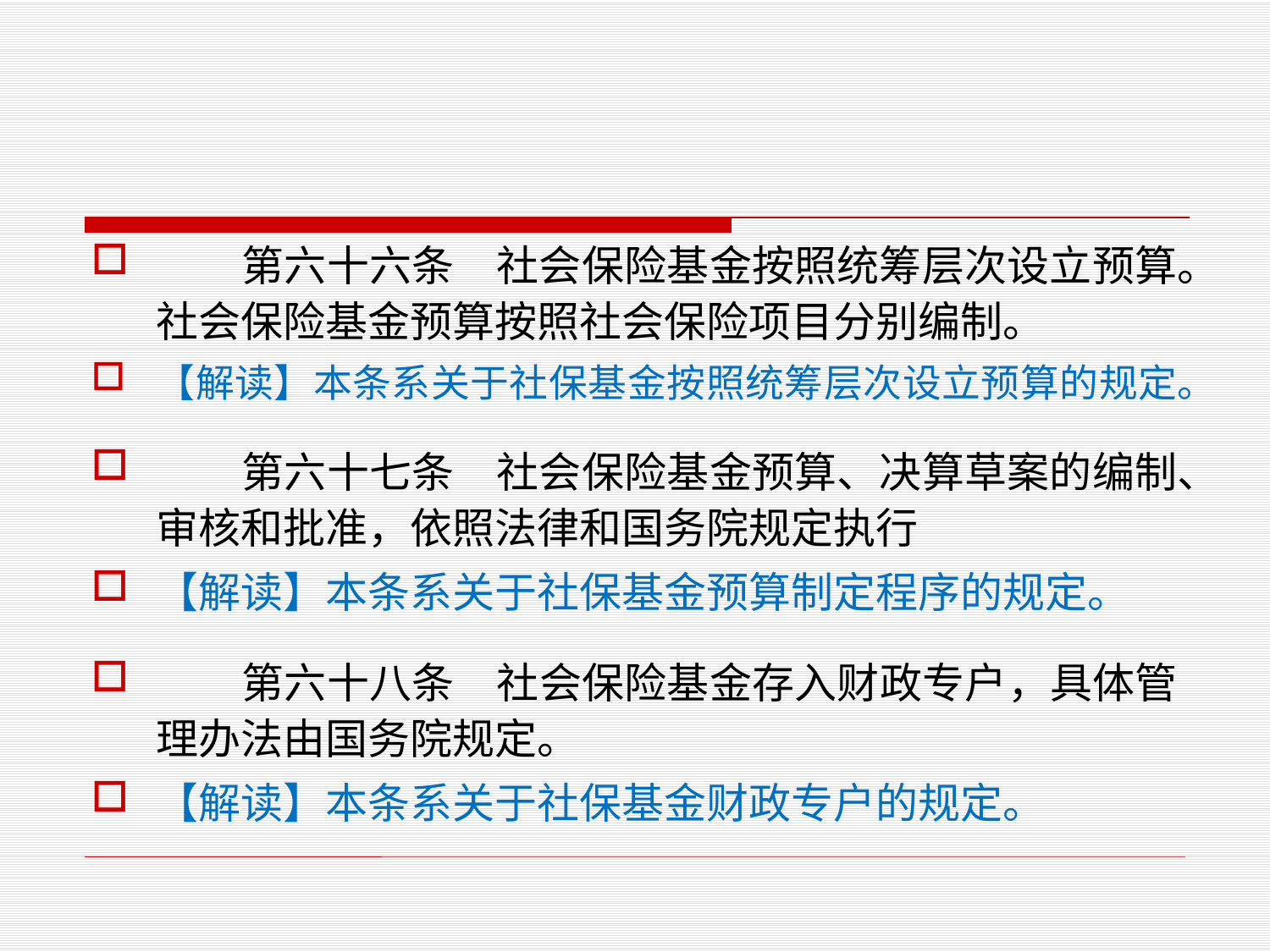

第六十六条　社会保险基金按照统筹层次设立预算。社会保险基金预算按照社会保险项目分别编制。
【解读】本条系关于社保基金按照统筹层次设立预算的规定。

　　第六十七条　社会保险基金预算、决算草案的编制、审核和批准，依照法律和国务院规定执行
【解读】本条系关于社保基金预算制定程序的规定。

　　第六十八条　社会保险基金存入财政专户，具体管理办法由国务院规定。
【解读】本条系关于社保基金财政专户的规定。